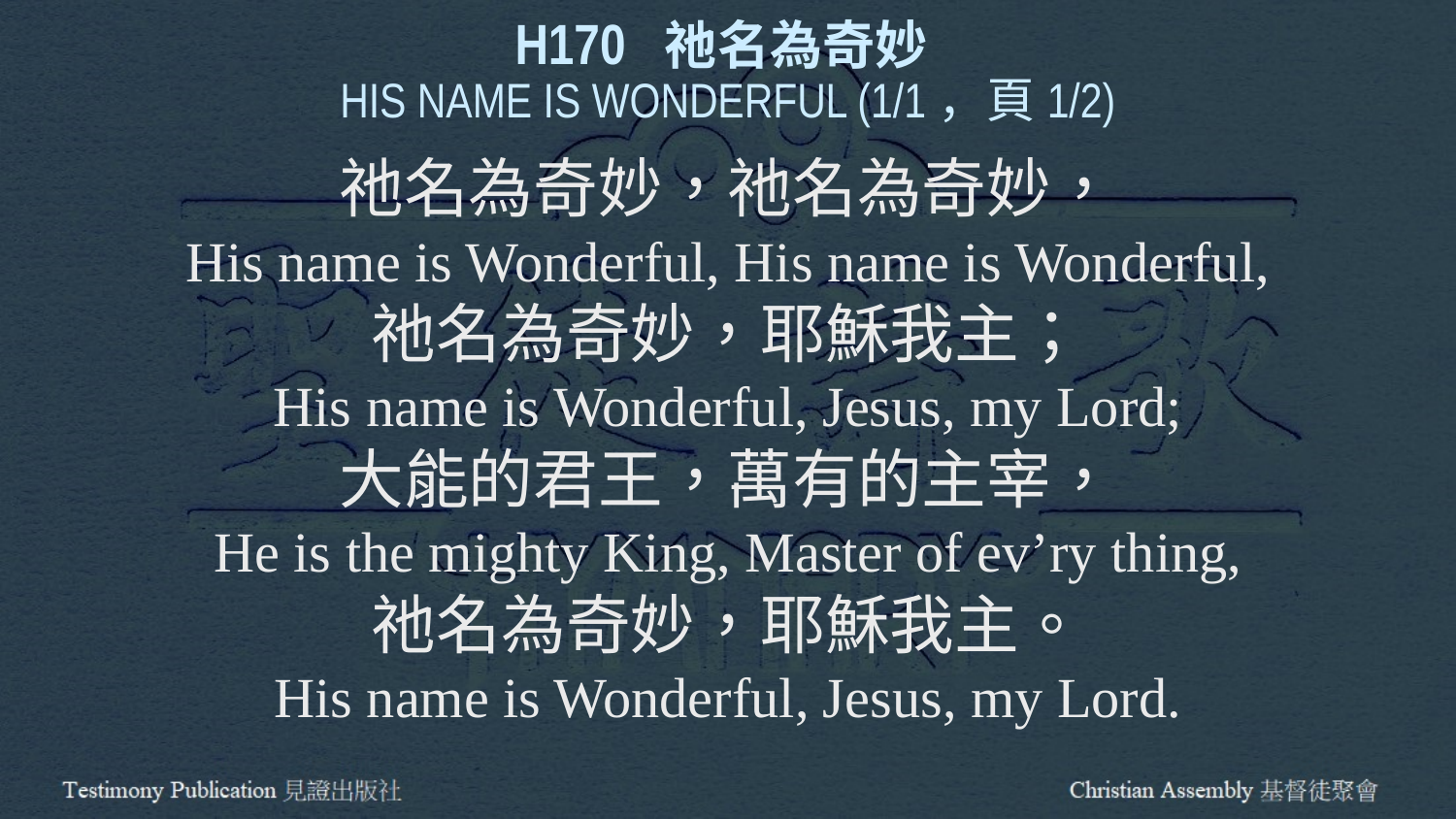

H170  祂名為奇妙
HIS NAME IS WONDERFUL (1/1，頁1/2)
祂名為奇妙，祂名為奇妙，
His name is Wonderful, His name is Wonderful,
祂名為奇妙，耶穌我主；
His name is Wonderful, Jesus, my Lord;
大能的君王，萬有的主宰，
He is the mighty King, Master of ev’ry thing,
祂名為奇妙，耶穌我主。
His name is Wonderful, Jesus, my Lord.